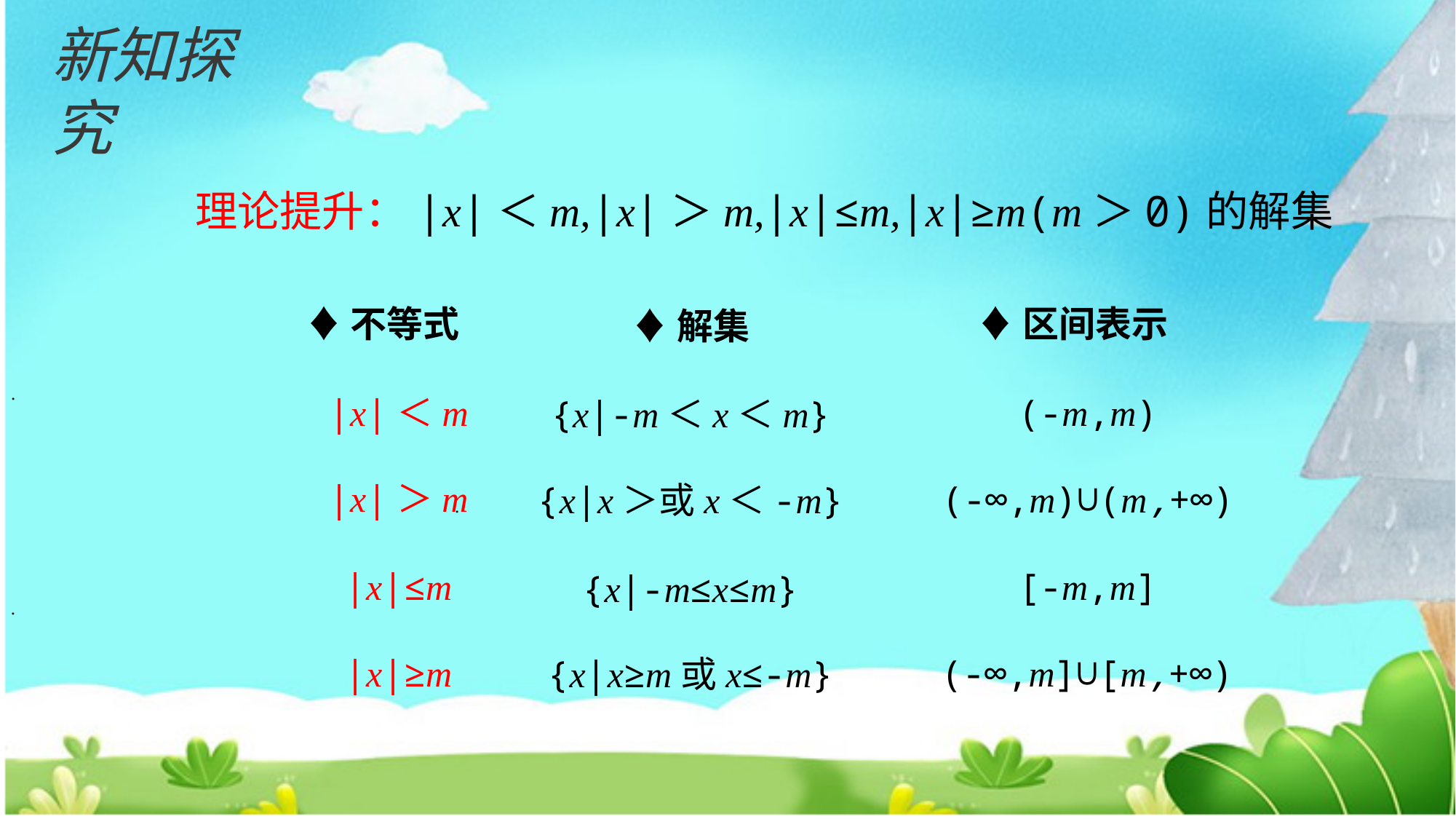

新知探究
 理论提升：|x|＜m,|x|＞m,|x|≤m,|x|≥m(m＞0)的解集

♦区间表示
♦不等式
♦解集
.

(-m,m)
|x|＜m
{x|-m＜x＜m}
|x|＞m
(-∞,m)∪(m,+∞)
{x|x＞或x＜-m}
.

|x|≤m
[-m,m]
{x|-m≤x≤m}
.
|x|≥m
(-∞,m]∪[m,+∞)
{x|x≥m或x≤-m}